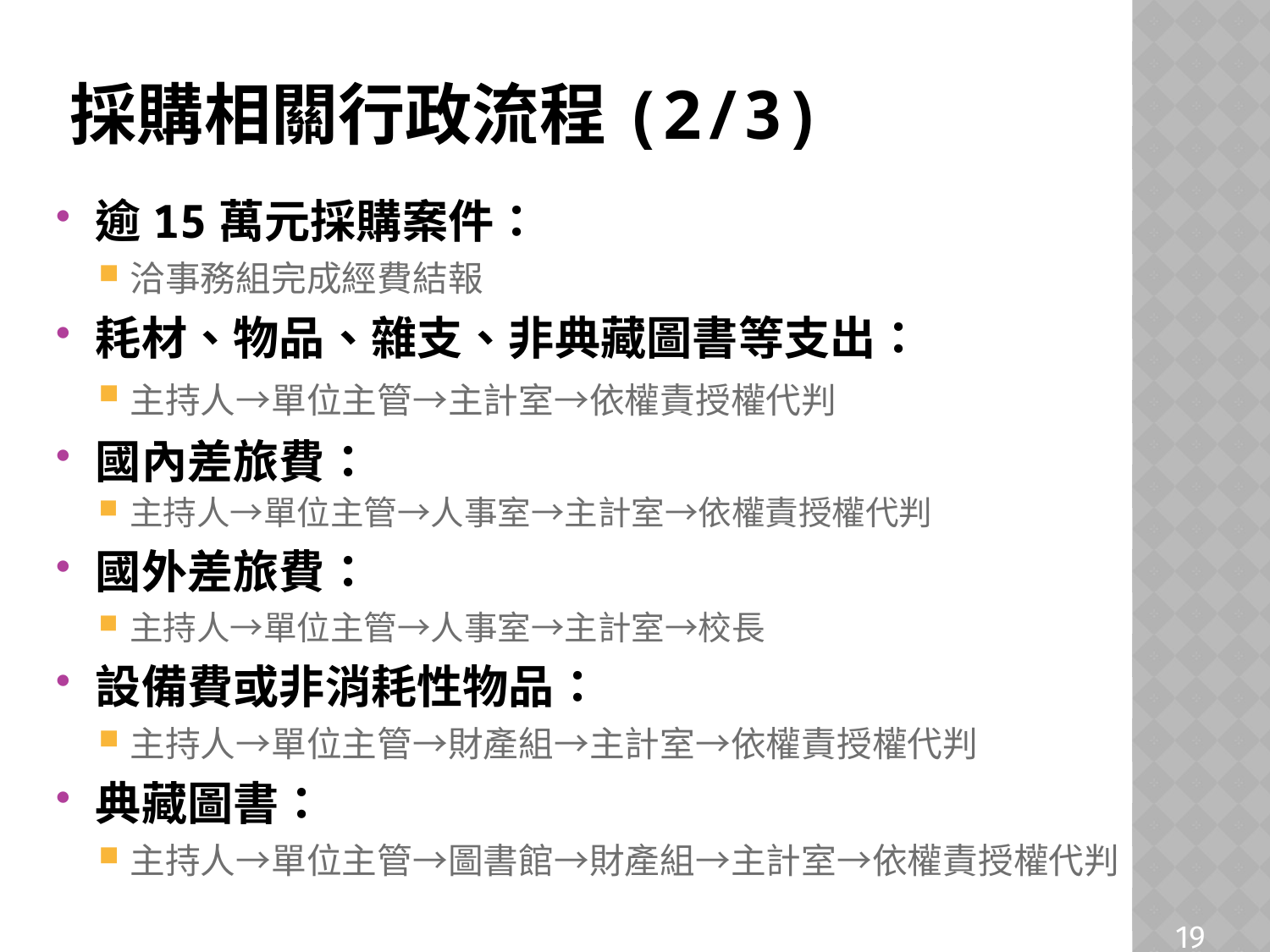

# 採購相關行政流程(2/3)
逾15萬元採購案件：
洽事務組完成經費結報
耗材、物品、雜支、非典藏圖書等支出：
主持人→單位主管→主計室→依權責授權代判
國內差旅費：
主持人→單位主管→人事室→主計室→依權責授權代判
國外差旅費：
主持人→單位主管→人事室→主計室→校長
設備費或非消耗性物品：
主持人→單位主管→財產組→主計室→依權責授權代判
典藏圖書：
主持人→單位主管→圖書館→財產組→主計室→依權責授權代判

19